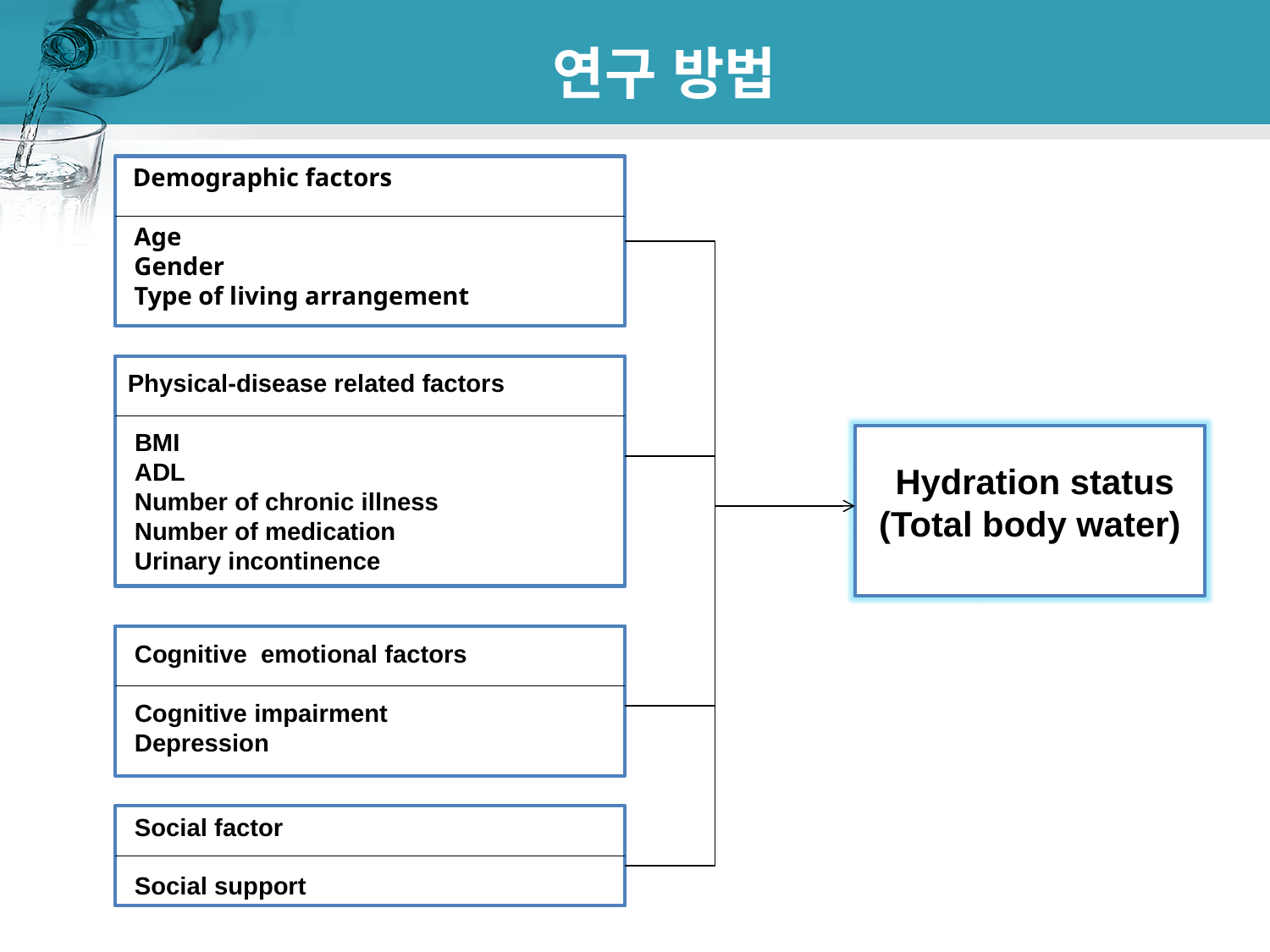

# 연구 방법
 Demographic factors
 Age
 Gender
 Type of living arrangement

Physical-disease related factors
 BMI
 ADL
 Number of chronic illness
 Number of medication
 Urinary incontinence

 Hydration status
(Total body water)
 Cognitive  emotional factors
 Cognitive impairment
 Depression

 Social factor
 Social support